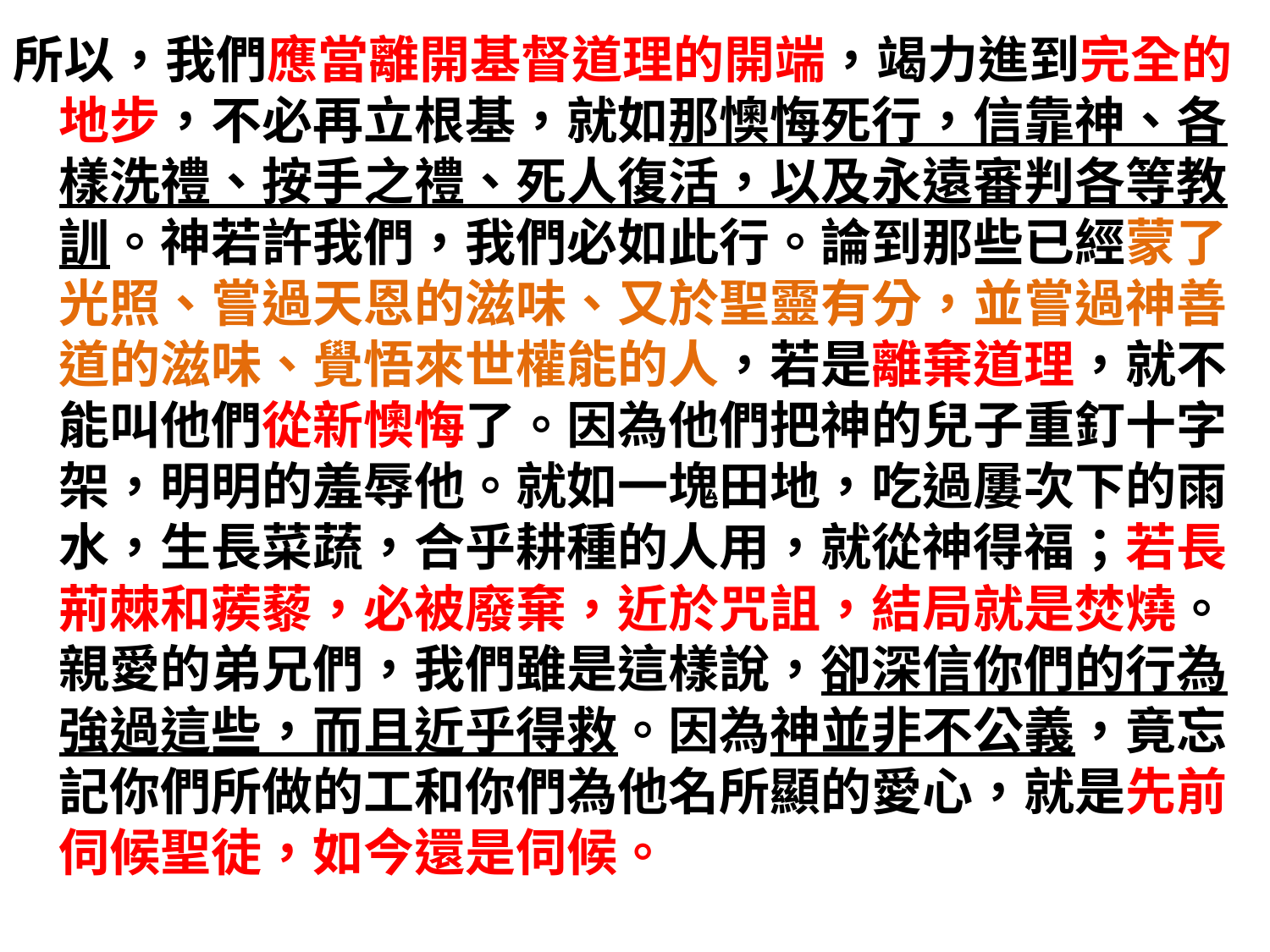

所以，我們應當離開基督道理的開端，竭力進到完全的地步，不必再立根基，就如那懊悔死行，信靠神、各樣洗禮、按手之禮、死人復活，以及永遠審判各等教訓。神若許我們，我們必如此行。論到那些已經蒙了光照、嘗過天恩的滋味、又於聖靈有分，並嘗過神善道的滋味、覺悟來世權能的人，若是離棄道理，就不能叫他們從新懊悔了。因為他們把神的兒子重釘十字架，明明的羞辱他。就如一塊田地，吃過屢次下的雨水，生長菜蔬，合乎耕種的人用，就從神得福；若長荊棘和蒺藜，必被廢棄，近於咒詛，結局就是焚燒。親愛的弟兄們，我們雖是這樣說，卻深信你們的行為強過這些，而且近乎得救。因為神並非不公義，竟忘記你們所做的工和你們為他名所顯的愛心，就是先前伺候聖徒，如今還是伺候。
#